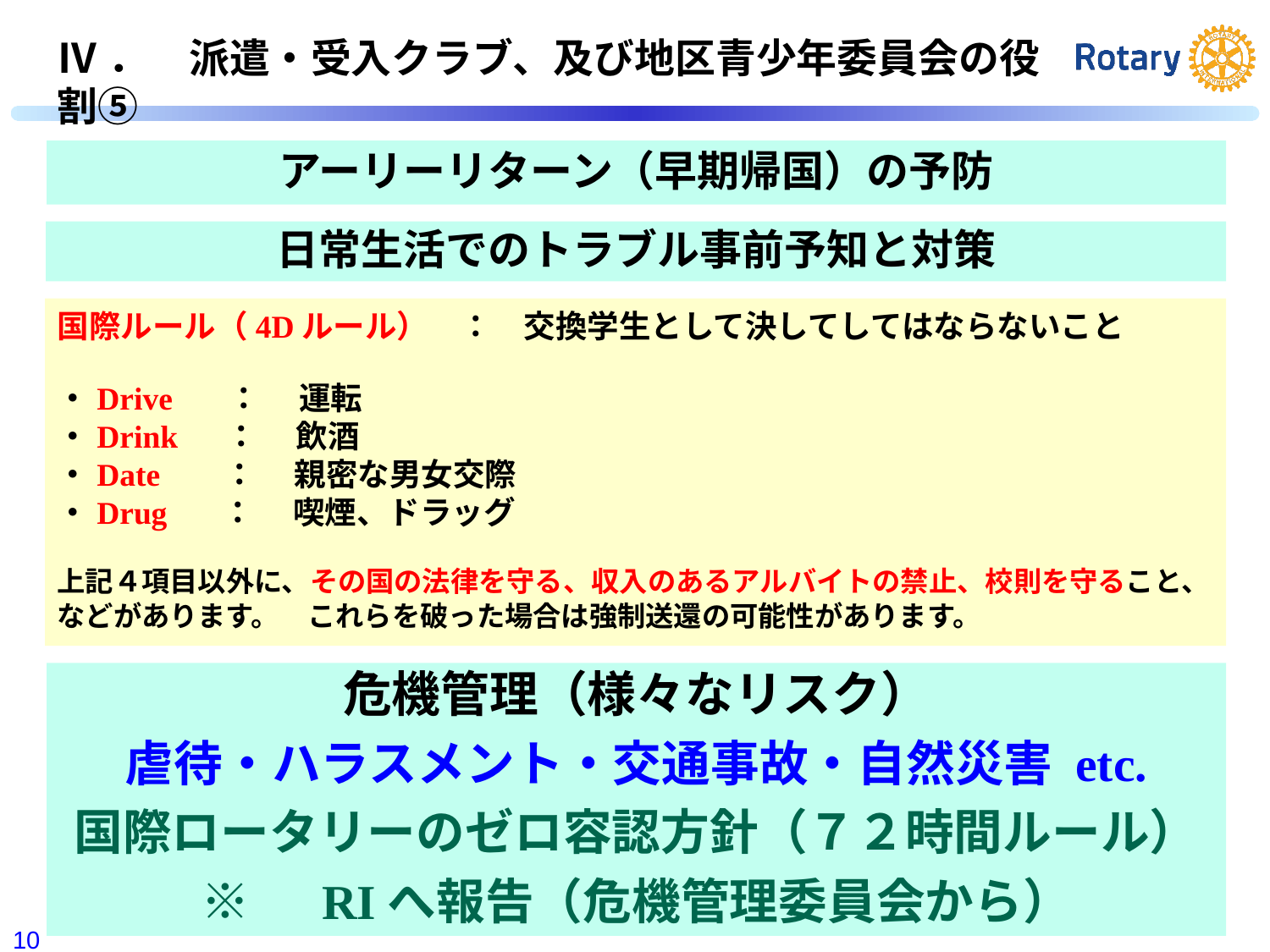

Ⅳ．　派遣・受入クラブ、及び地区青少年委員会の役割⑤
アーリーリターン（早期帰国）の予防
日常生活でのトラブル事前予知と対策
国際ルール（4Dルール）　：　交換学生として決してしてはならないこと

・Drive  　：　 運転
・Drink 　：　 飲酒
・Date   　：　 親密な男女交際
・Drug  　：　 喫煙、ドラッグ

上記４項目以外に、その国の法律を守る、収入のあるアルバイトの禁止、校則を守ること、などがあります。　これらを破った場合は強制送還の可能性があります。
危機管理（様々なリスク）
虐待・ハラスメント・交通事故・自然災害 etc.
国際ロータリーのゼロ容認方針（７２時間ルール）
※　RIへ報告（危機管理委員会から）
10